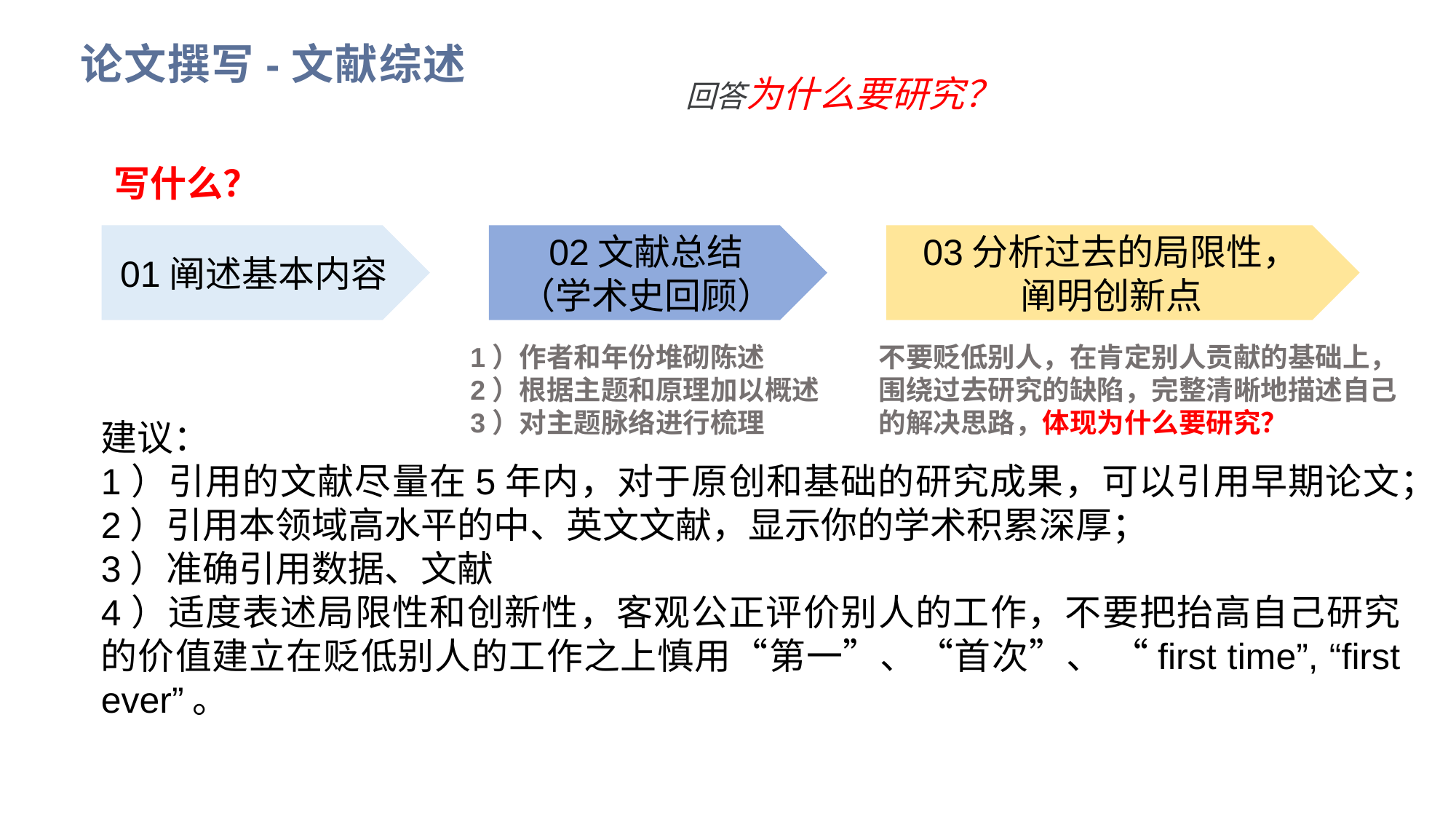

论文撰写-文献综述
回答为什么要研究？
写什么？
01阐述基本内容
02文献总结
（学术史回顾）
03分析过去的局限性，
阐明创新点
1）作者和年份堆砌陈述
2）根据主题和原理加以概述
3）对主题脉络进行梳理
不要贬低别人，在肯定别人贡献的基础上，
围绕过去研究的缺陷，完整清晰地描述自己的解决思路，体现为什么要研究？
建议：
1）引用的文献尽量在5年内，对于原创和基础的研究成果，可以引用早期论文；
2）引用本领域高水平的中、英文文献，显示你的学术积累深厚；
3）准确引用数据、文献
4）适度表述局限性和创新性，客观公正评价别人的工作，不要把抬高自己研究的价值建立在贬低别人的工作之上慎用“第一”、“首次”、 “first time”, “first ever”。